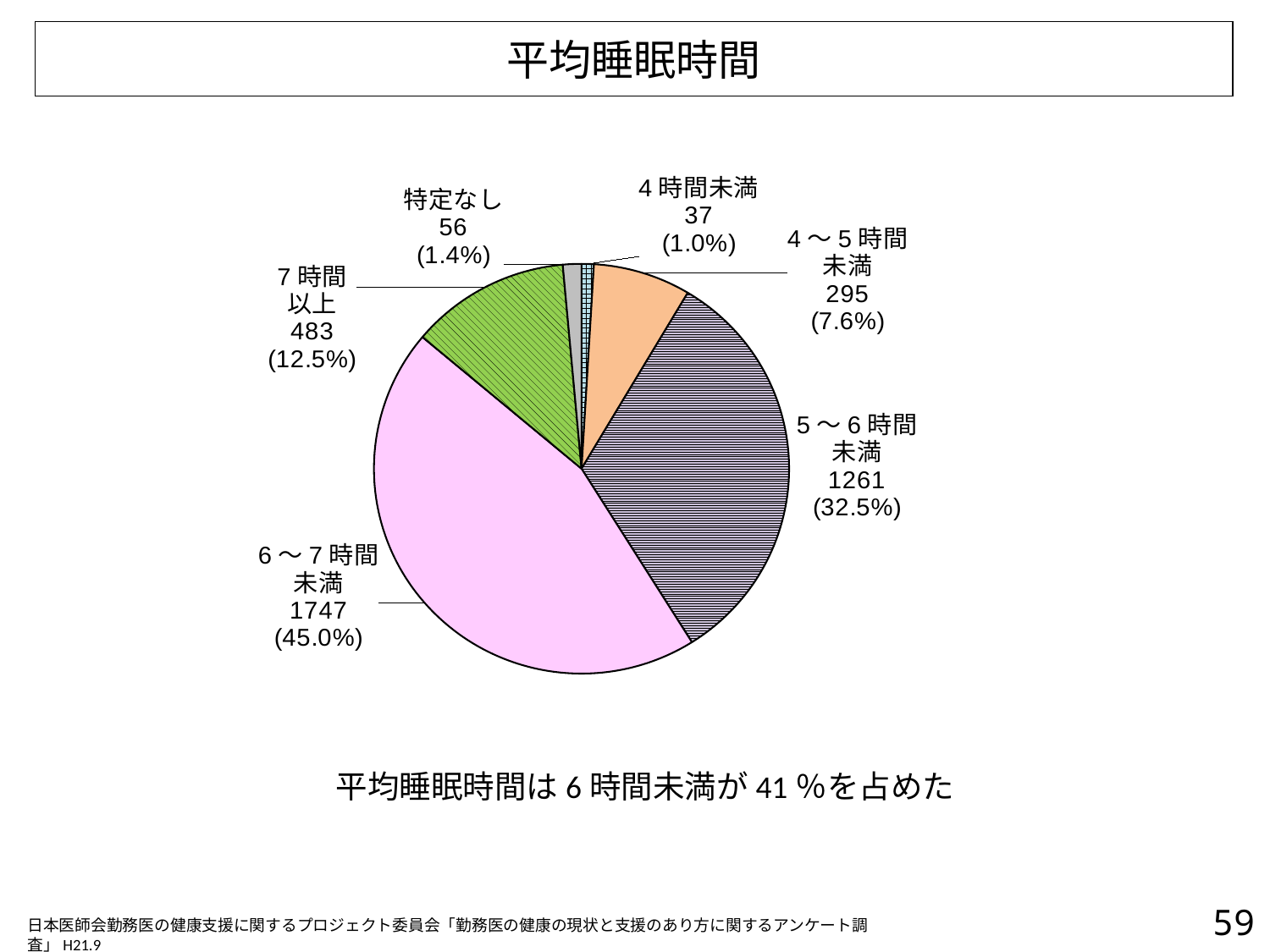

平均睡眠時間

### Chart

| Category |  |
|---|---|
| 4時間未満 | 37.0 |
| 4～5時間
未満 | 295.0 |
| 5～6時間
未満 | 1261.0 |
| 6～7時間
未満 | 1747.0 |
| 7時間
以上 | 483.0 |
| 特定なし | 56.0 |
平均睡眠時間は6時間未満が41％を占めた
59
日本医師会勤務医の健康支援に関するプロジェクト委員会「勤務医の健康の現状と支援のあり方に関するアンケート調査」H21.9